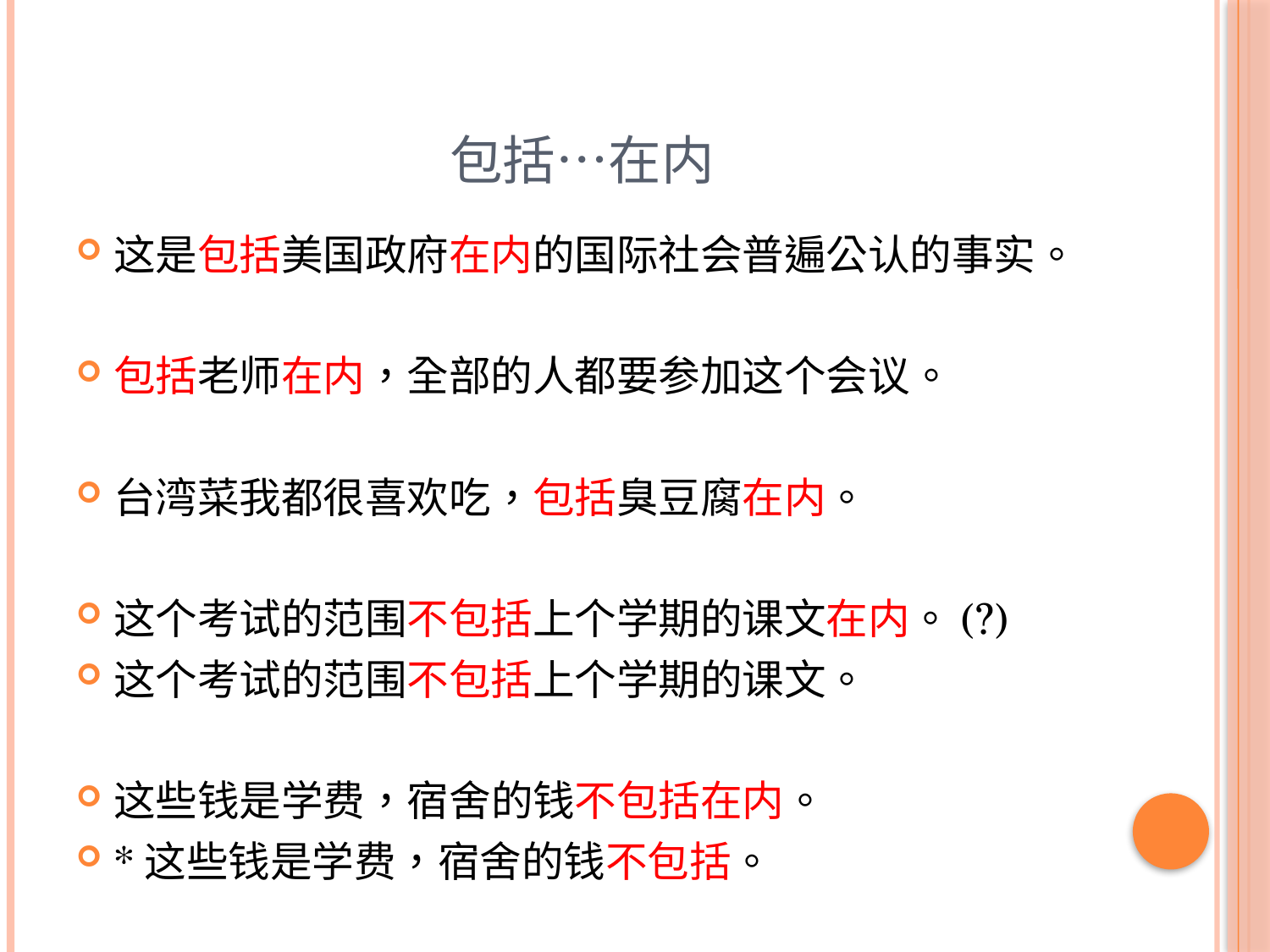

# 包括…在内
这是包括美国政府在内的国际社会普遍公认的事实。

包括老师在内，全部的人都要参加这个会议。

台湾菜我都很喜欢吃，包括臭豆腐在内。

这个考试的范围不包括上个学期的课文在内。(?)
这个考试的范围不包括上个学期的课文。

这些钱是学费，宿舍的钱不包括在内。
*这些钱是学费，宿舍的钱不包括。